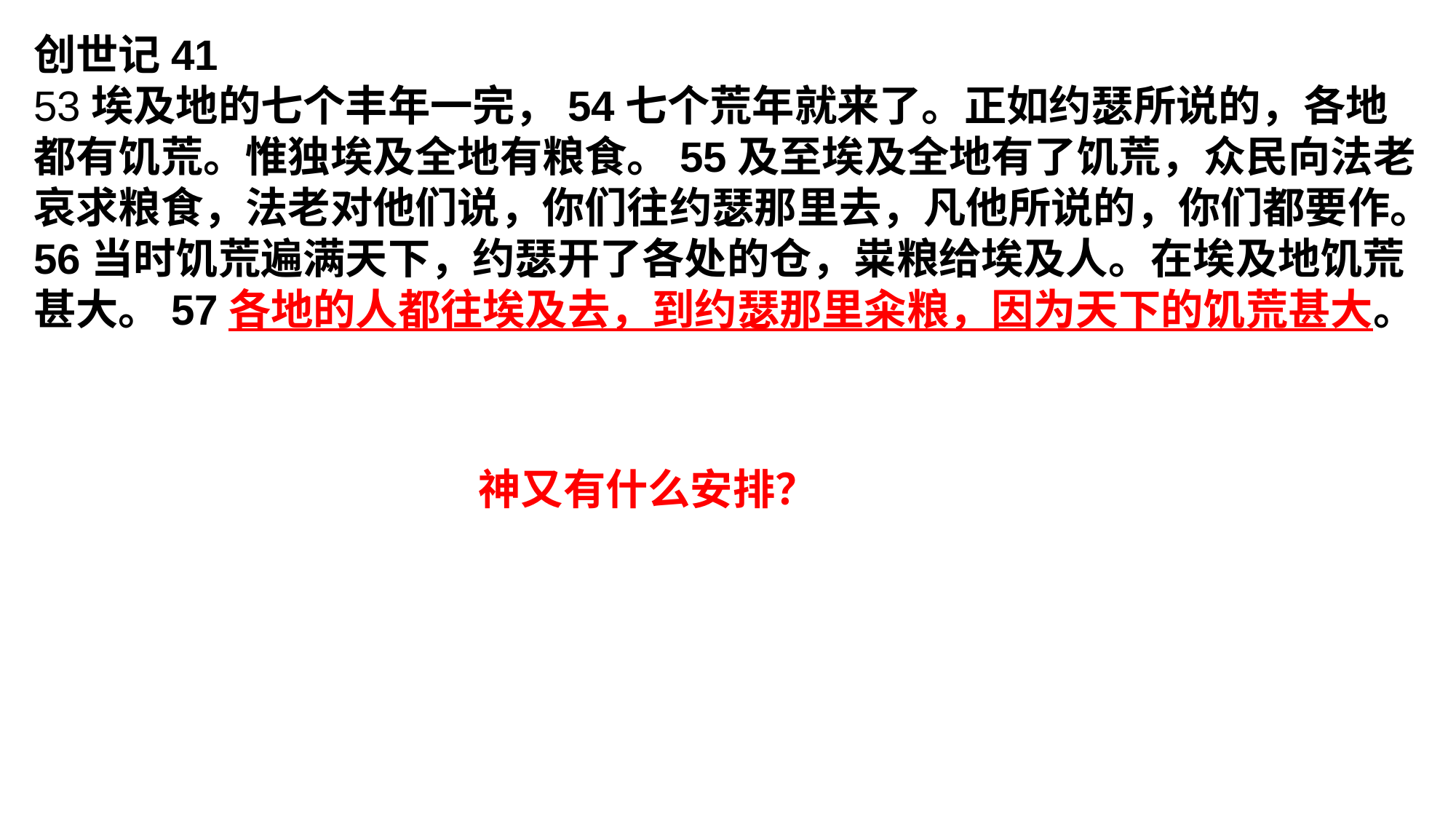

创世记41
53埃及地的七个丰年一完，54七个荒年就来了。正如约瑟所说的，各地都有饥荒。惟独埃及全地有粮食。55及至埃及全地有了饥荒，众民向法老哀求粮食，法老对他们说，你们往约瑟那里去，凡他所说的，你们都要作。
56当时饥荒遍满天下，约瑟开了各处的仓，粜粮给埃及人。在埃及地饥荒甚大。57各地的人都往埃及去，到约瑟那里籴粮，因为天下的饥荒甚大。
神又有什么安排？